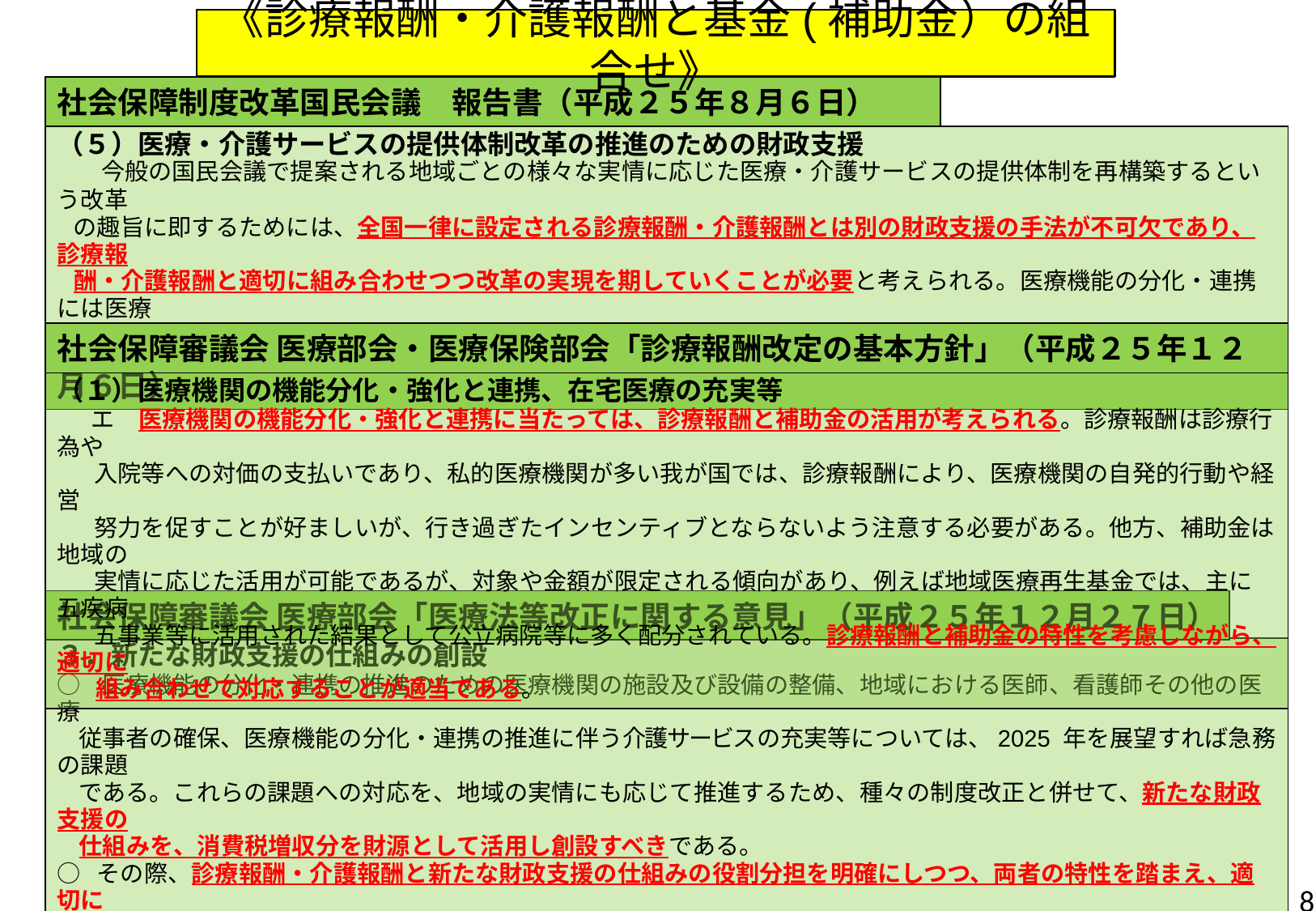

# 《診療報酬・介護報酬と基金(補助金）の組合せ》
社会保障制度改革国民会議　報告書（平成２５年８月６日）
（５）医療・介護サービスの提供体制改革の推進のための財政支援
　  今般の国民会議で提案される地域ごとの様々な実情に応じた医療・介護サービスの提供体制を再構築するという改革
  の趣旨に即するためには、全国一律に設定される診療報酬・介護報酬とは別の財政支援の手法が不可欠であり、診療報
  酬・介護報酬と適切に組み合わせつつ改革の実現を期していくことが必要と考えられる。医療機能の分化・連携には医療
  法体系の手直しが必要であり、また、病院の機能転換や病床の統廃合など計画から実行まで一定の期間が必要なものも
  含まれることから、その場合の手法としては、基金方式も検討に値しよう。
社会保障審議会 医療部会・医療保険部会「診療報酬改定の基本方針」（平成２５年１２月６日）
（１）医療機関の機能分化・強化と連携、在宅医療の充実等
　  エ　医療機関の機能分化・強化と連携に当たっては、診療報酬と補助金の活用が考えられる。診療報酬は診療行為や
      入院等への対価の支払いであり、私的医療機関が多い我が国では、診療報酬により、医療機関の自発的行動や経営
      努力を促すことが好ましいが、行き過ぎたインセンティブとならないよう注意する必要がある。他方、補助金は地域の
      実情に応じた活用が可能であるが、対象や金額が限定される傾向があり、例えば地域医療再生基金では、主に五疾病
      五事業等に活用された結果として公立病院等に多く配分されている。診療報酬と補助金の特性を考慮しながら、適切に
      組み合わせて対応することが適当である。
社会保障審議会 医療部会「医療法等改正に関する意見」（平成２５年１２月２７日）
３．新たな財政支援の仕組みの創設
○   医療機能の分化・連携の推進のための医療機関の施設及び設備の整備、地域における医師、看護師その他の医療
   従事者の確保、医療機能の分化・連携の推進に伴う介護サービスの充実等については、2025 年を展望すれば急務の課題
   である。これらの課題への対応を、地域の実情にも応じて推進するため、種々の制度改正と併せて、新たな財政支援の
   仕組みを、消費税増収分を財源として活用し創設すべきである。
○  その際、診療報酬・介護報酬と新たな財政支援の仕組みの役割分担を明確にしつつ、両者の特性を踏まえ、適切に
   組み合わせて、実施していくべきである。
○  また、新たな財政支援の仕組みは、病院の機能転換や病床の統廃合など計画から実行まで一定の期間が必要なものも
   あることから、都道府県に基金を造成する仕組みとする方向で検討すべきである。
8